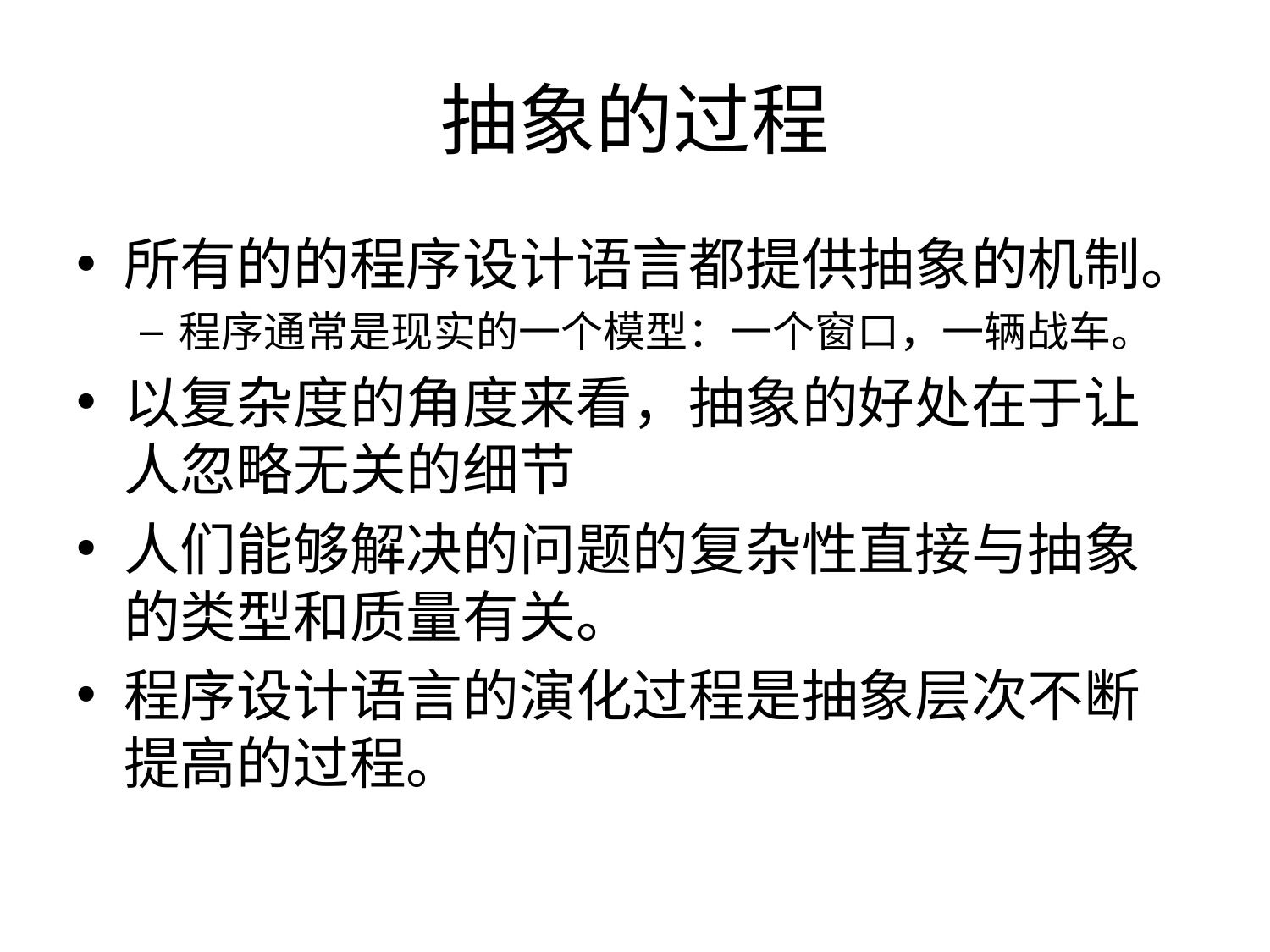

# 抽象的过程
所有的的程序设计语言都提供抽象的机制。
程序通常是现实的一个模型：一个窗口，一辆战车。
以复杂度的角度来看，抽象的好处在于让人忽略无关的细节
人们能够解决的问题的复杂性直接与抽象的类型和质量有关。
程序设计语言的演化过程是抽象层次不断提高的过程。